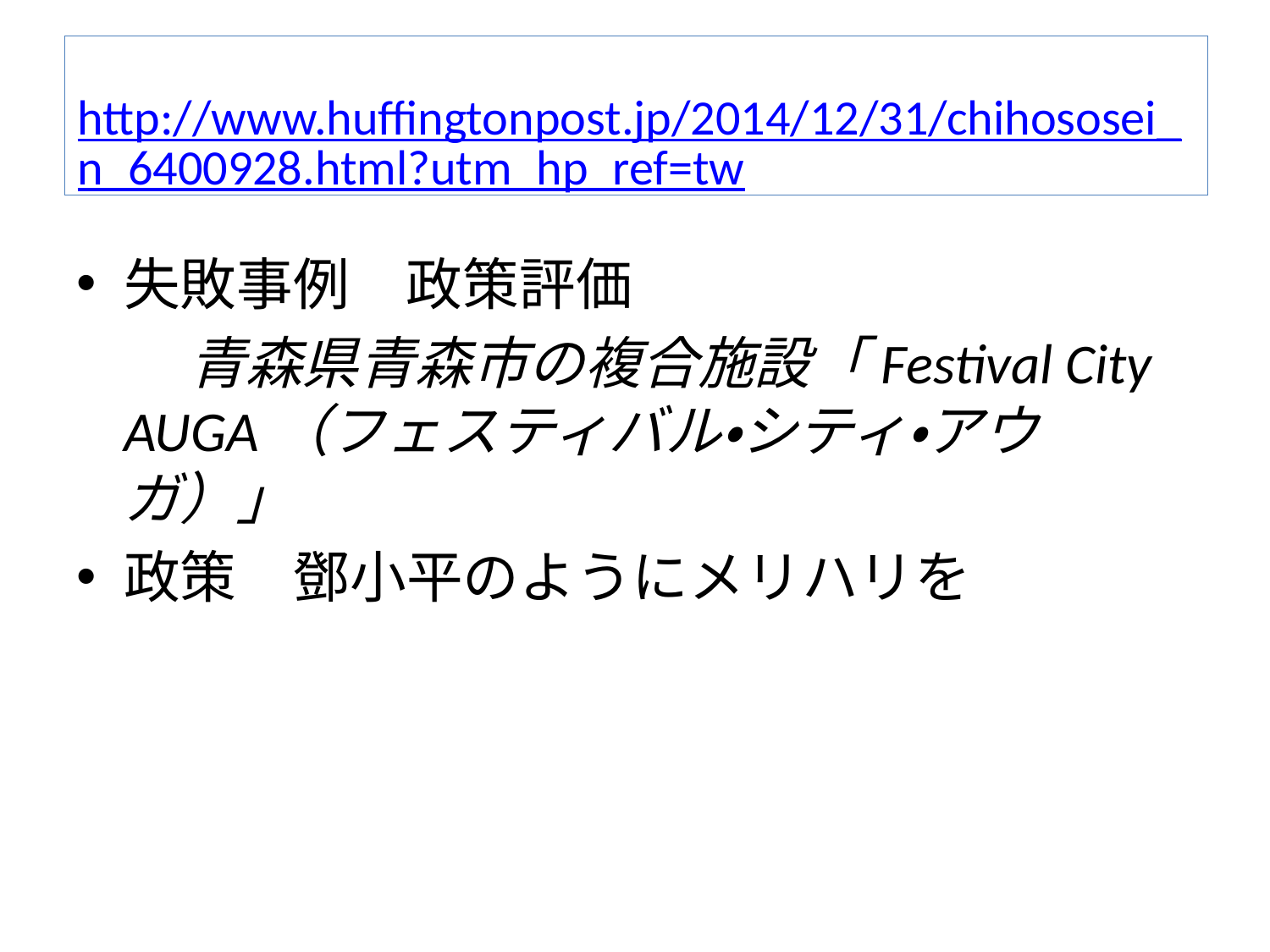

# http://www.huffingtonpost.jp/2014/12/31/chihososei_n_6400928.html?utm_hp_ref=tw
失敗事例　政策評価
　　青森県青森市の複合施設「Festival City AUGA（フェスティバル・シティ・アウガ）」
政策　鄧小平のようにメリハリを